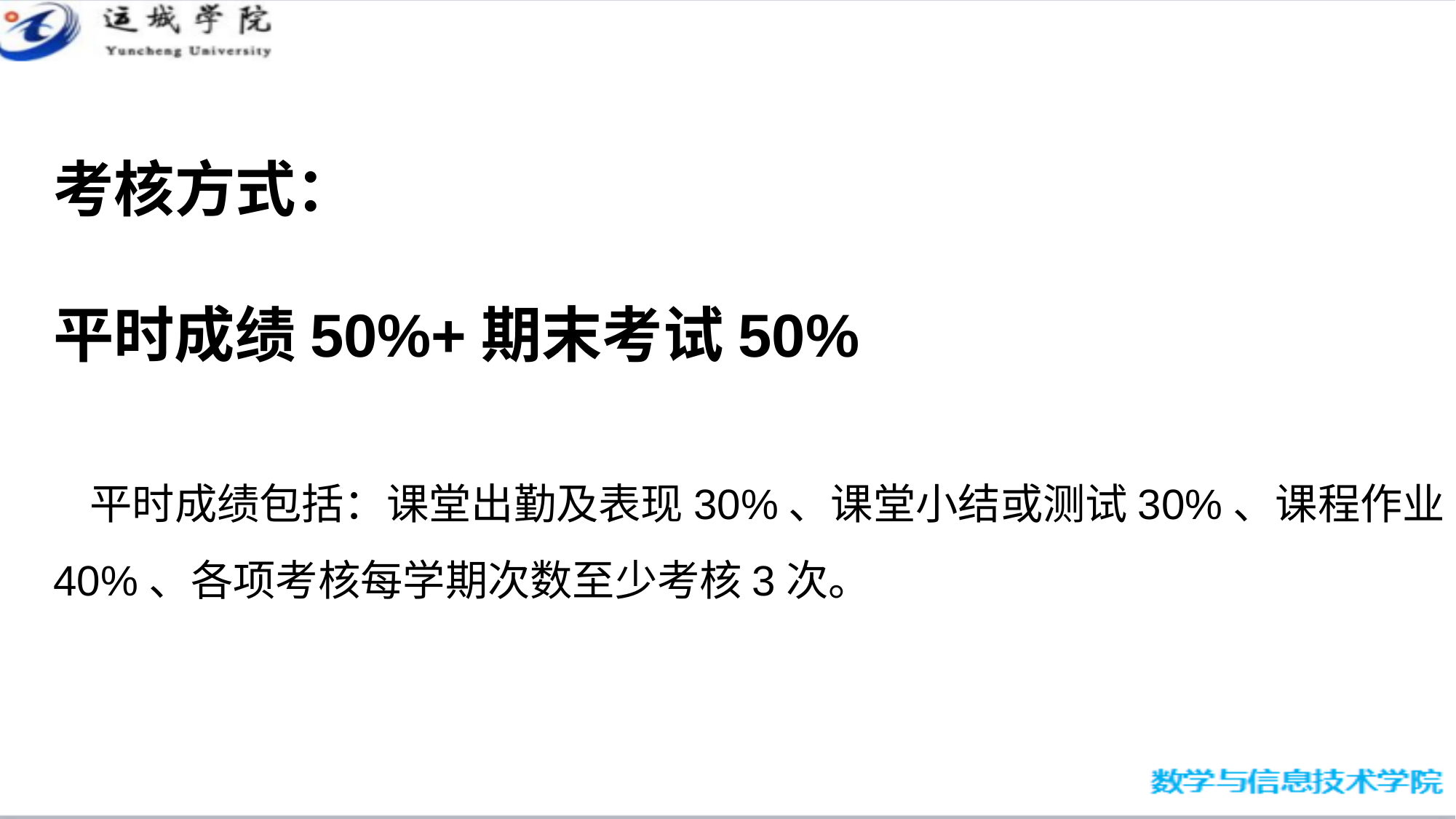

考核方式：

平时成绩50%+期末考试50%

平时成绩包括：课堂出勤及表现30%、课堂小结或测试30%、课程作业40%、各项考核每学期次数至少考核3次。